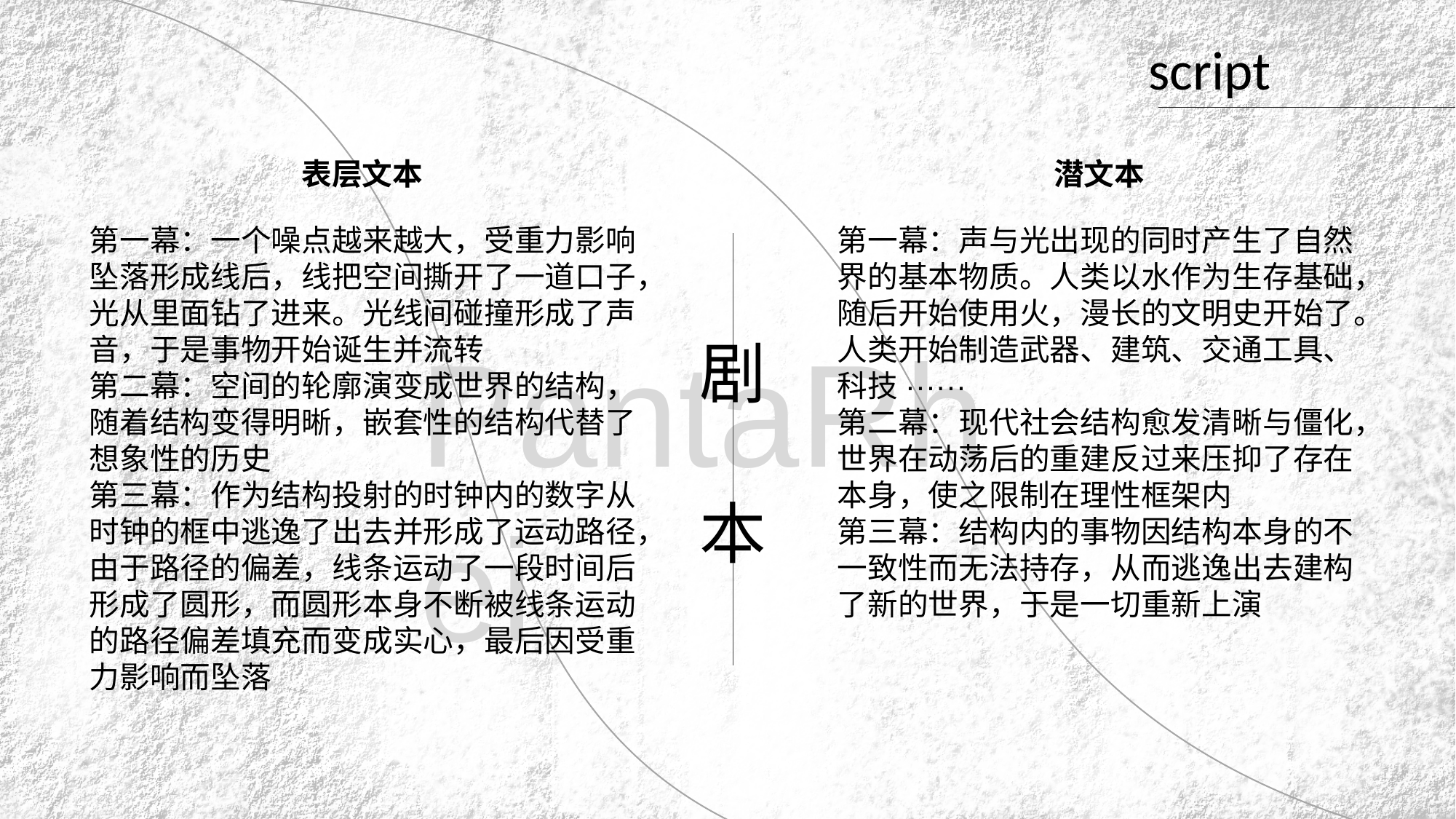

script
表层文本
潜文本
第一幕：一个噪点越来越大，受重力影响坠落形成线后，线把空间撕开了一道口子，光从里面钻了进来。光线间碰撞形成了声音，于是事物开始诞生并流转
第二幕：空间的轮廓演变成世界的结构，随着结构变得明晰，嵌套性的结构代替了想象性的历史
第三幕：作为结构投射的时钟内的数字从时钟的框中逃逸了出去并形成了运动路径，由于路径的偏差，线条运动了一段时间后形成了圆形，而圆形本身不断被线条运动的路径偏差填充而变成实心，最后因受重力影响而坠落
第一幕：声与光出现的同时产生了自然界的基本物质。人类以水作为生存基础，随后开始使用火，漫长的文明史开始了。人类开始制造武器、建筑、交通工具、科技······
第二幕：现代社会结构愈发清晰与僵化，世界在动荡后的重建反过来压抑了存在本身，使之限制在理性框架内
第三幕：结构内的事物因结构本身的不一致性而无法持存，从而逃逸出去建构了新的世界，于是一切重新上演
PantaRhei
剧
 本